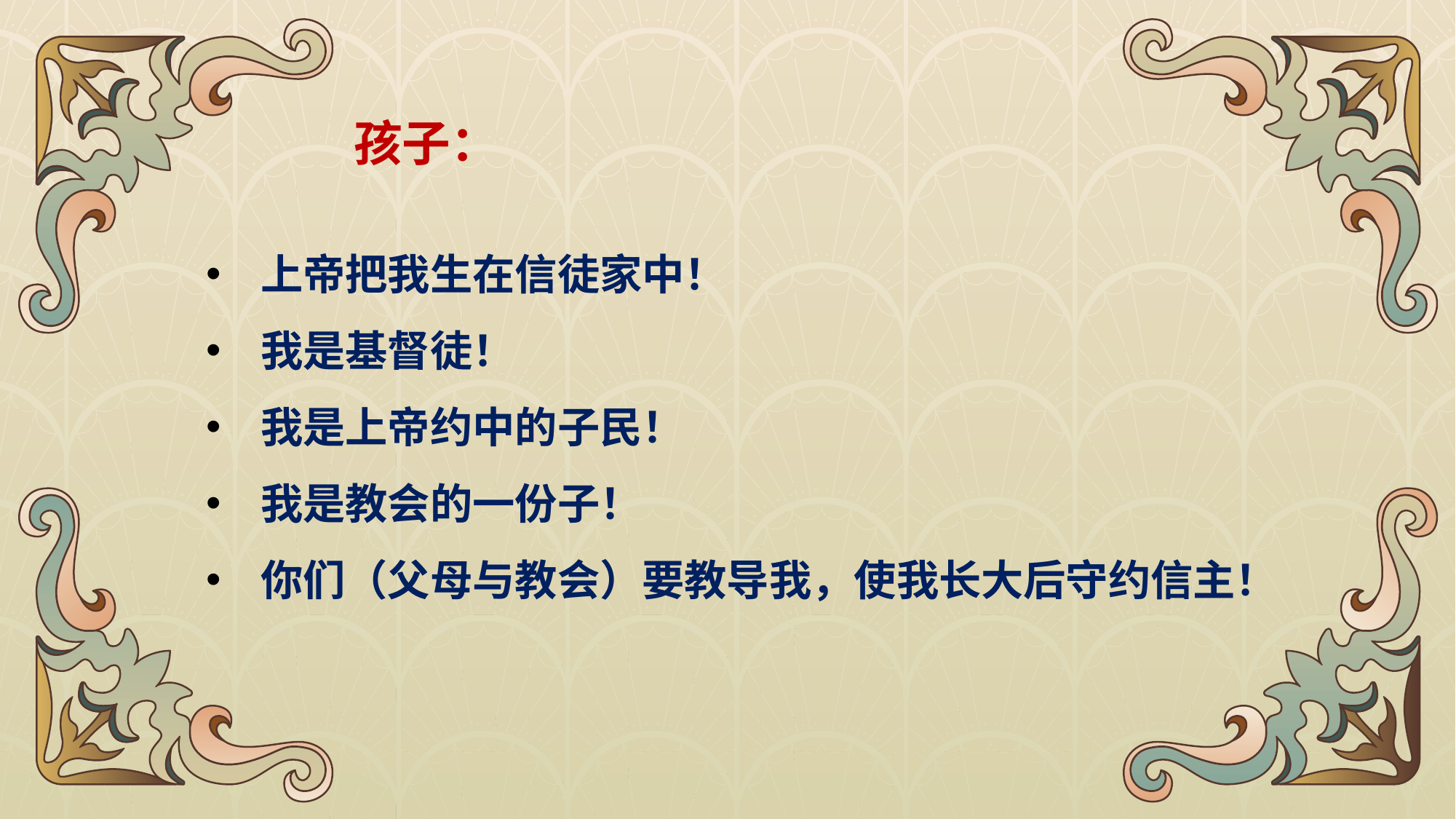

孩子：
上帝把我生在信徒家中！
我是基督徒！
我是上帝约中的子民！
我是教会的一份子！
你们（父母与教会）要教导我，使我长大后守约信主！